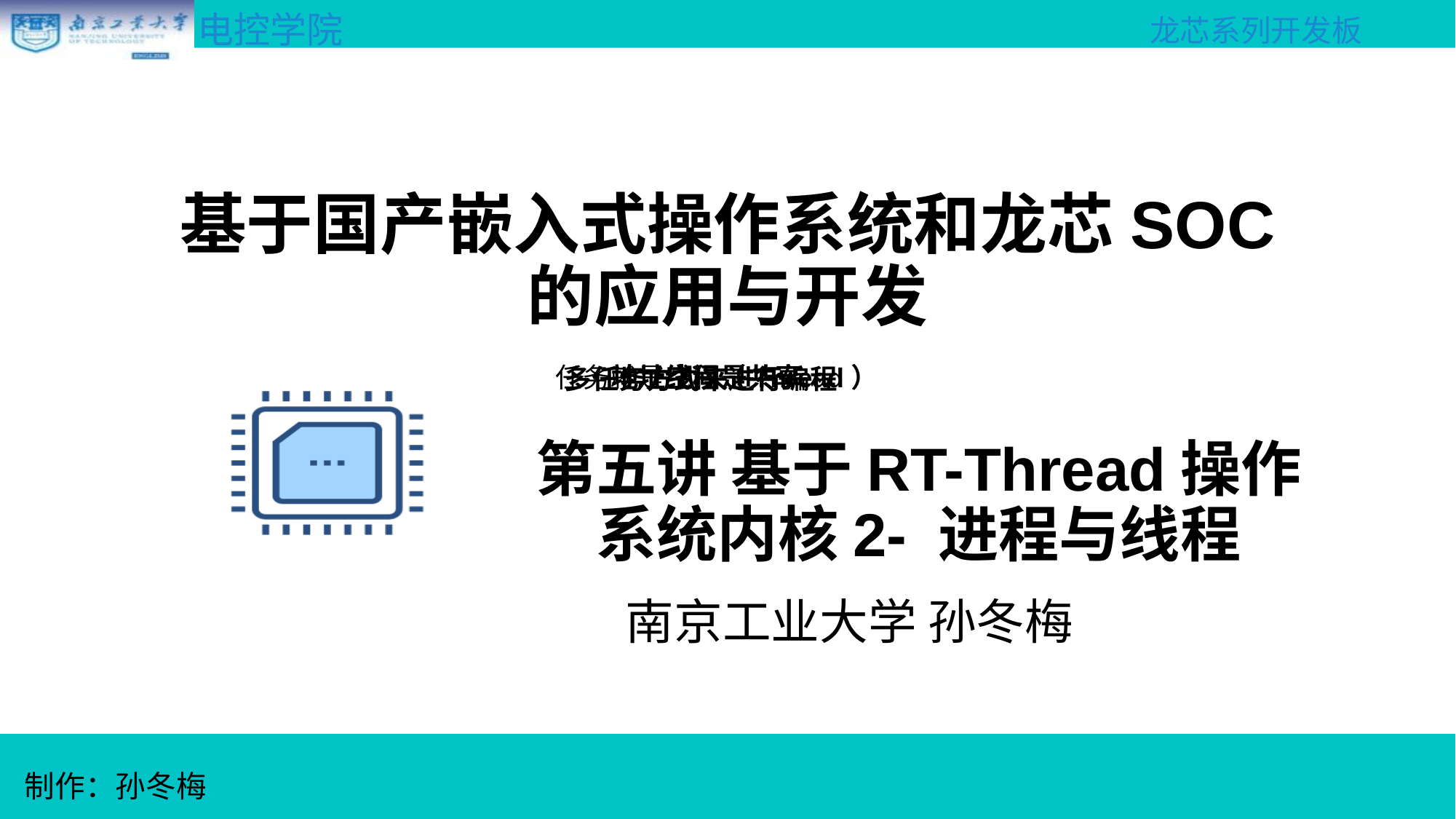

基于国产嵌入式操作系统和龙芯SOC
的应用与开发
任务就是线程（Thread）
地址空间是共享
多任务方式来进行编程
第五讲 基于RT-Thread操作系统内核2- 进程与线程
南京工业大学 孙冬梅